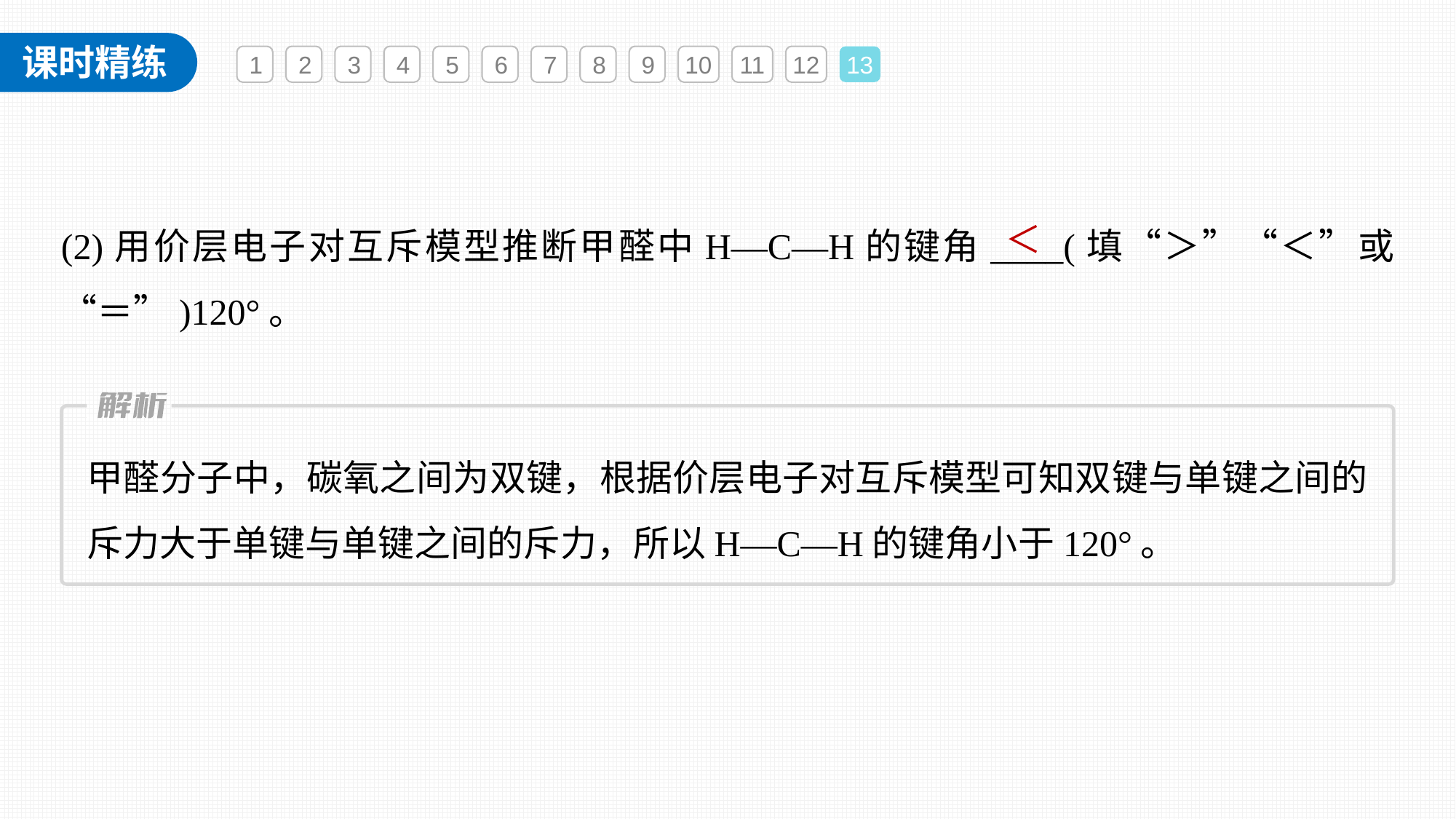

1
2
3
4
5
6
7
8
9
10
11
12
13
(2)用价层电子对互斥模型推断甲醛中H—C—H的键角____(填“＞”“＜”或“＝”)120°。
＜

甲醛分子中，碳氧之间为双键，根据价层电子对互斥模型可知双键与单键之间的斥力大于单键与单键之间的斥力，所以H—C—H的键角小于120°。